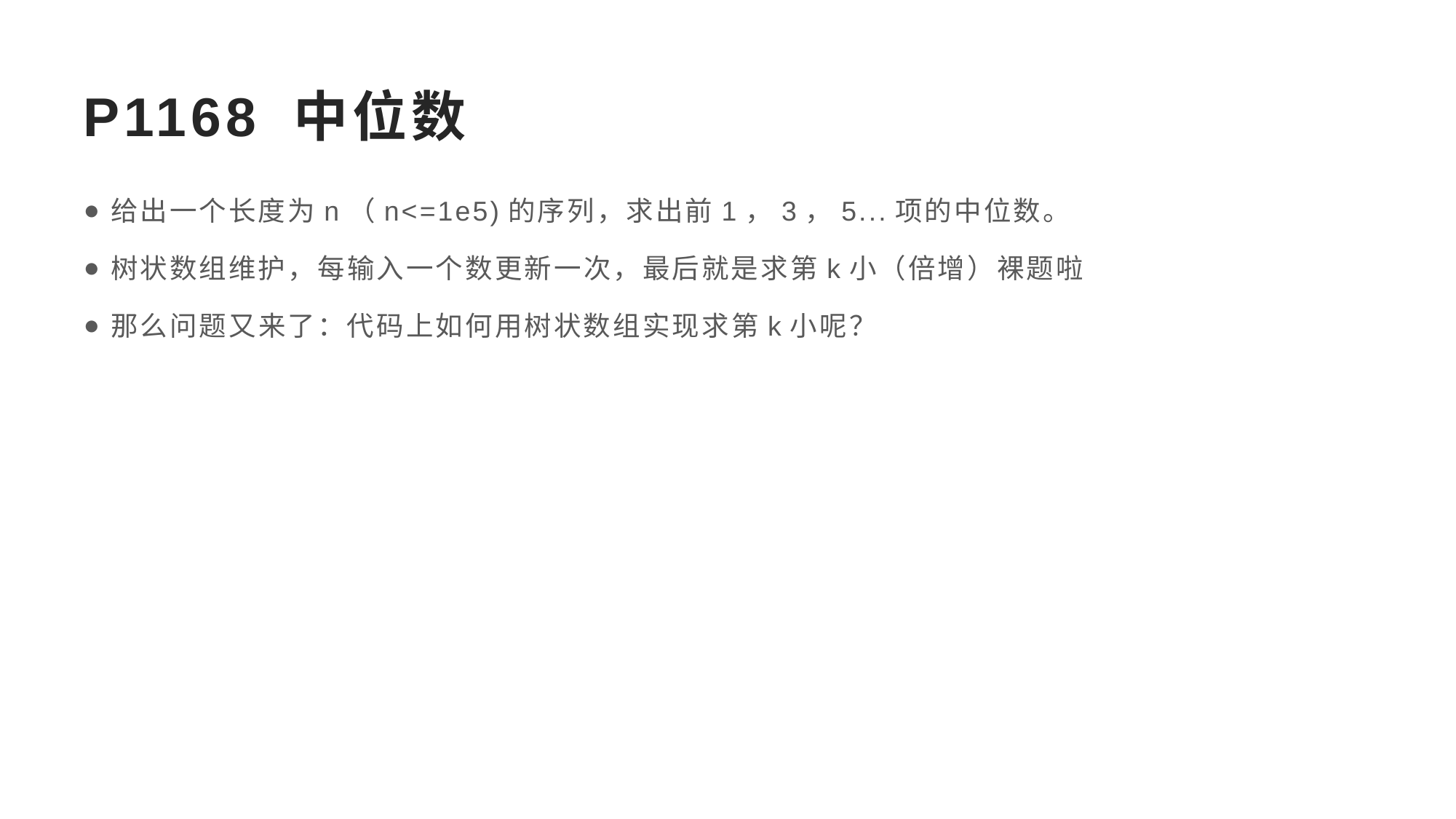

# P1168 中位数
给出一个长度为n（n<=1e5)的序列，求出前1，3，5...项的中位数。
树状数组维护，每输入一个数更新一次，最后就是求第k小（倍增）裸题啦
那么问题又来了：代码上如何用树状数组实现求第k小呢？